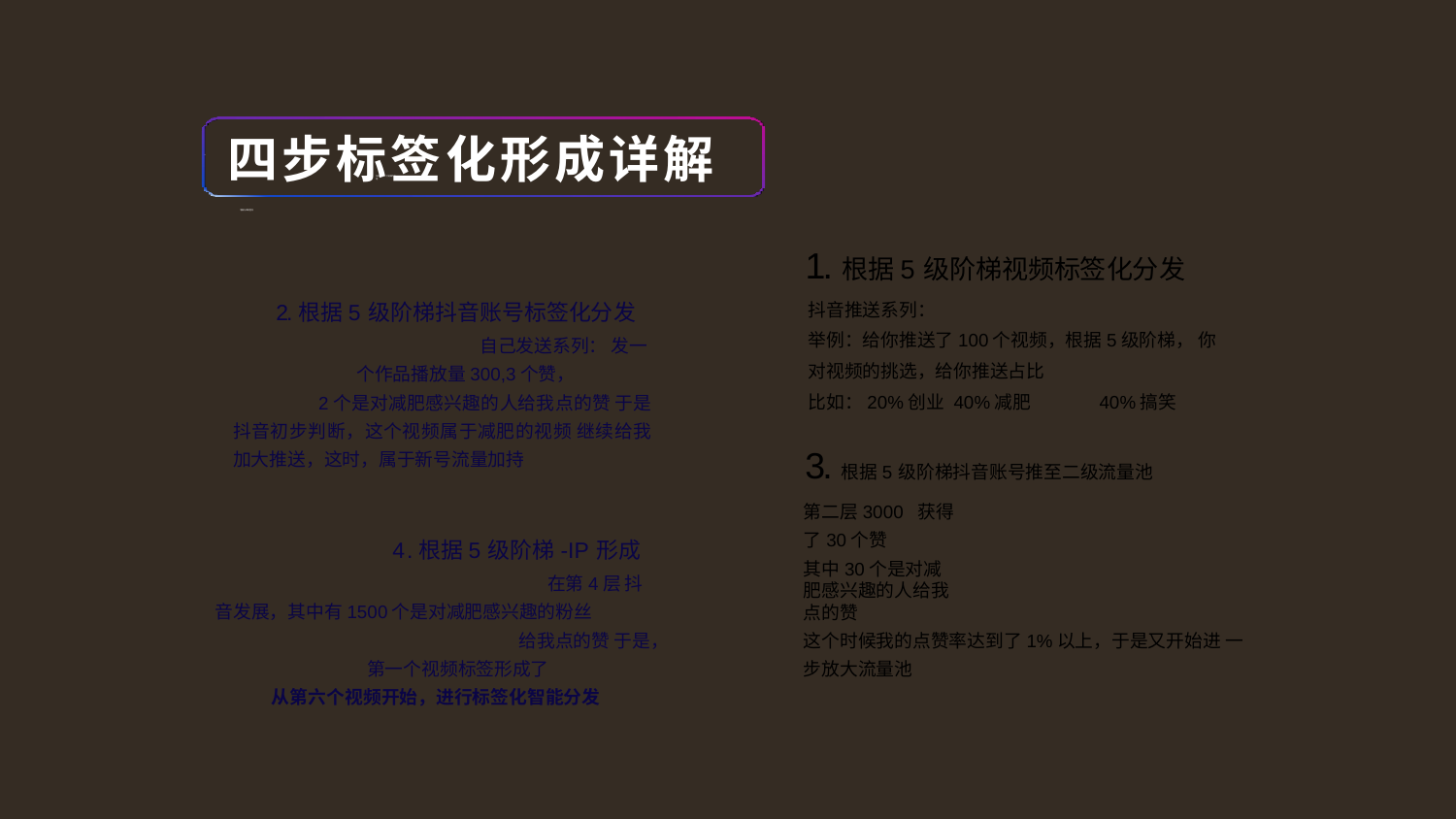

# 四步标签化形成详解

抖音超级IP打造操作流程

智能分发标签化
1.根据5级阶梯视频标签化分发
抖音推送系列：
举例：给你推送了100个视频，根据5级阶梯， 你对视频的挑选，给你推送占比
比如：20%创业	40%减肥	40%搞笑
2.根据5级阶梯抖音账号标签化分发
自己发送系列： 发一个作品播放量300,3个赞，
2个是对减肥感兴趣的人给我点的赞 于是抖音初步判断，这个视频属于减肥的视频 继续给我加大推送，这时，属于新号流量加持

4.根据5级阶梯-IP形成
在第4层 抖音发展，其中有1500个是对减肥感兴趣的粉丝
给我点的赞 于是，第一个视频标签形成了
从第六个视频开始，进行标签化智能分发
3.根据5级阶梯抖音账号推至二级流量池
第二层3000  获得了30个赞
其中30个是对减肥感兴趣的人给我点的赞
这个时候我的点赞率达到了1%以上，于是又开始进 一步放大流量池